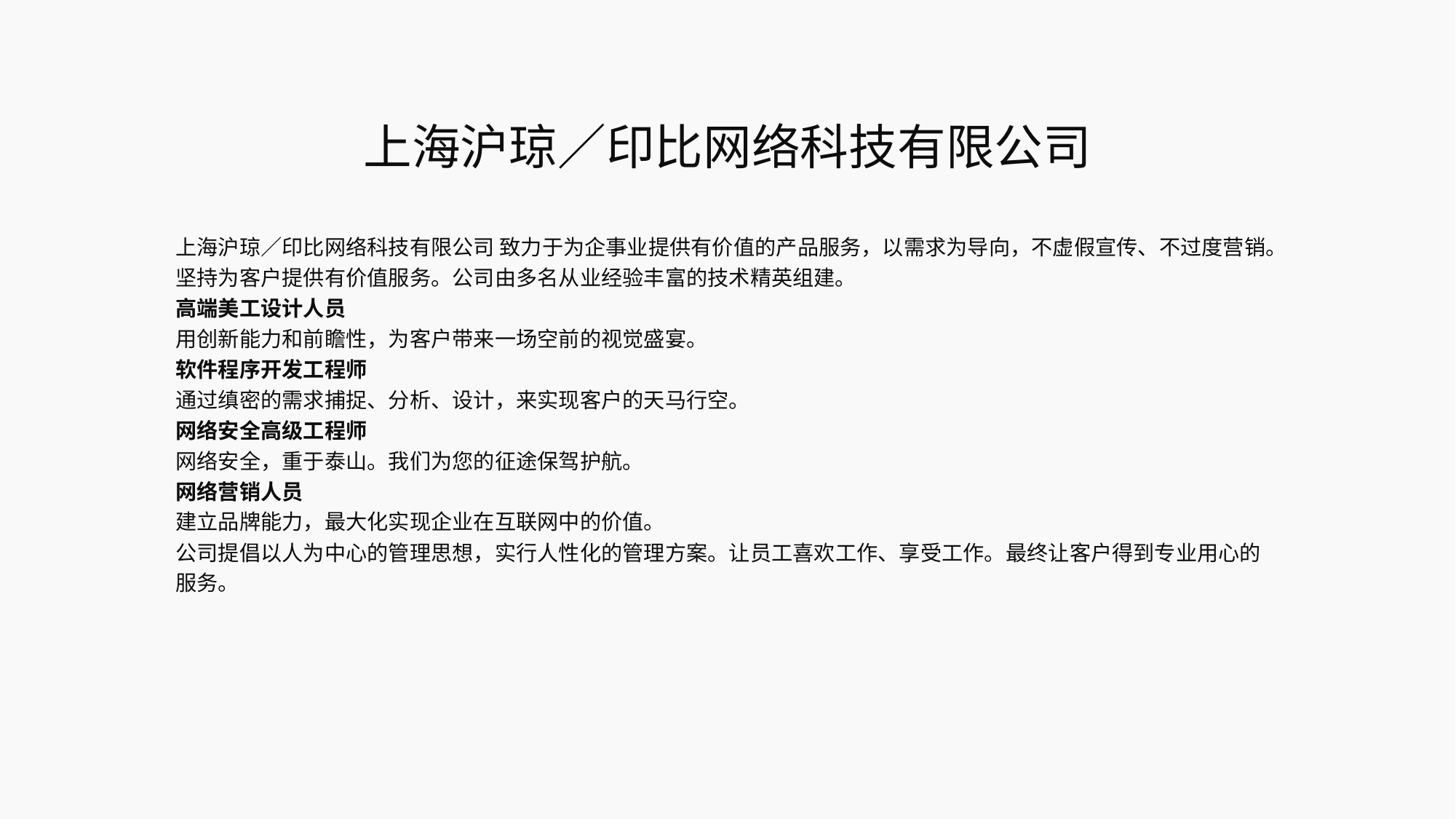

上海沪琼／印比网络科技有限公司

上海沪琼／印比网络科技有限公司 致力于为企事业提供有价值的产品服务，以需求为导向，不虚假宣传、不过度营销。坚持为客户提供有价值服务。公司由多名从业经验丰富的技术精英组建。
高端美工设计人员
用创新能力和前瞻性，为客户带来一场空前的视觉盛宴。
软件程序开发工程师
通过缜密的需求捕捉、分析、设计，来实现客户的天马行空。
网络安全高级工程师
网络安全，重于泰山。我们为您的征途保驾护航。
网络营销人员
建立品牌能力，最大化实现企业在互联网中的价值。
公司提倡以人为中心的管理思想，实行人性化的管理方案。让员工喜欢工作、享受工作。最终让客户得到专业用心的服务。